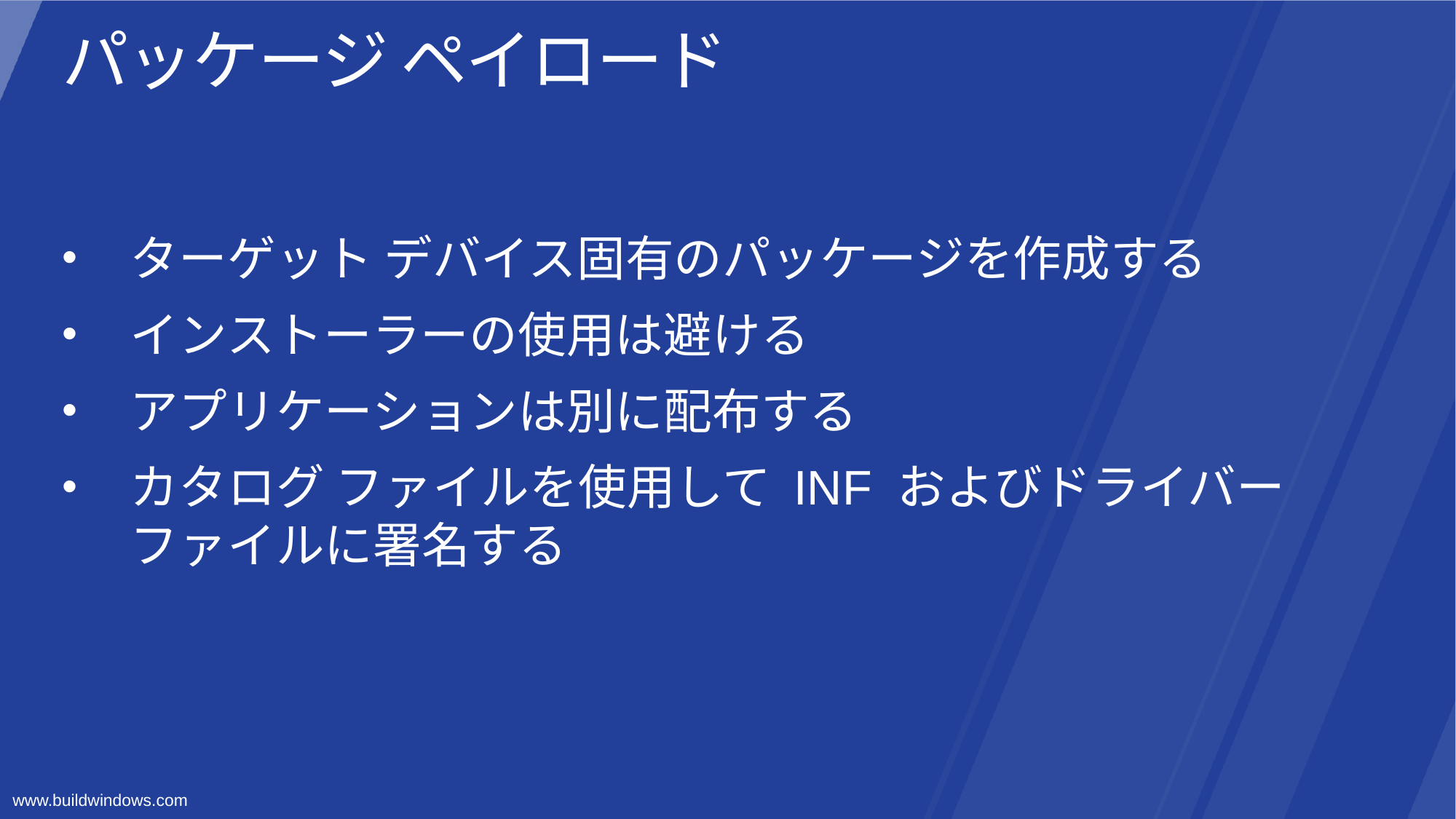

# パッケージ ペイロード
ターゲット デバイス固有のパッケージを作成する
インストーラーの使用は避ける
アプリケーションは別に配布する
カタログ ファイルを使用して INF およびドライバー ファイルに署名する